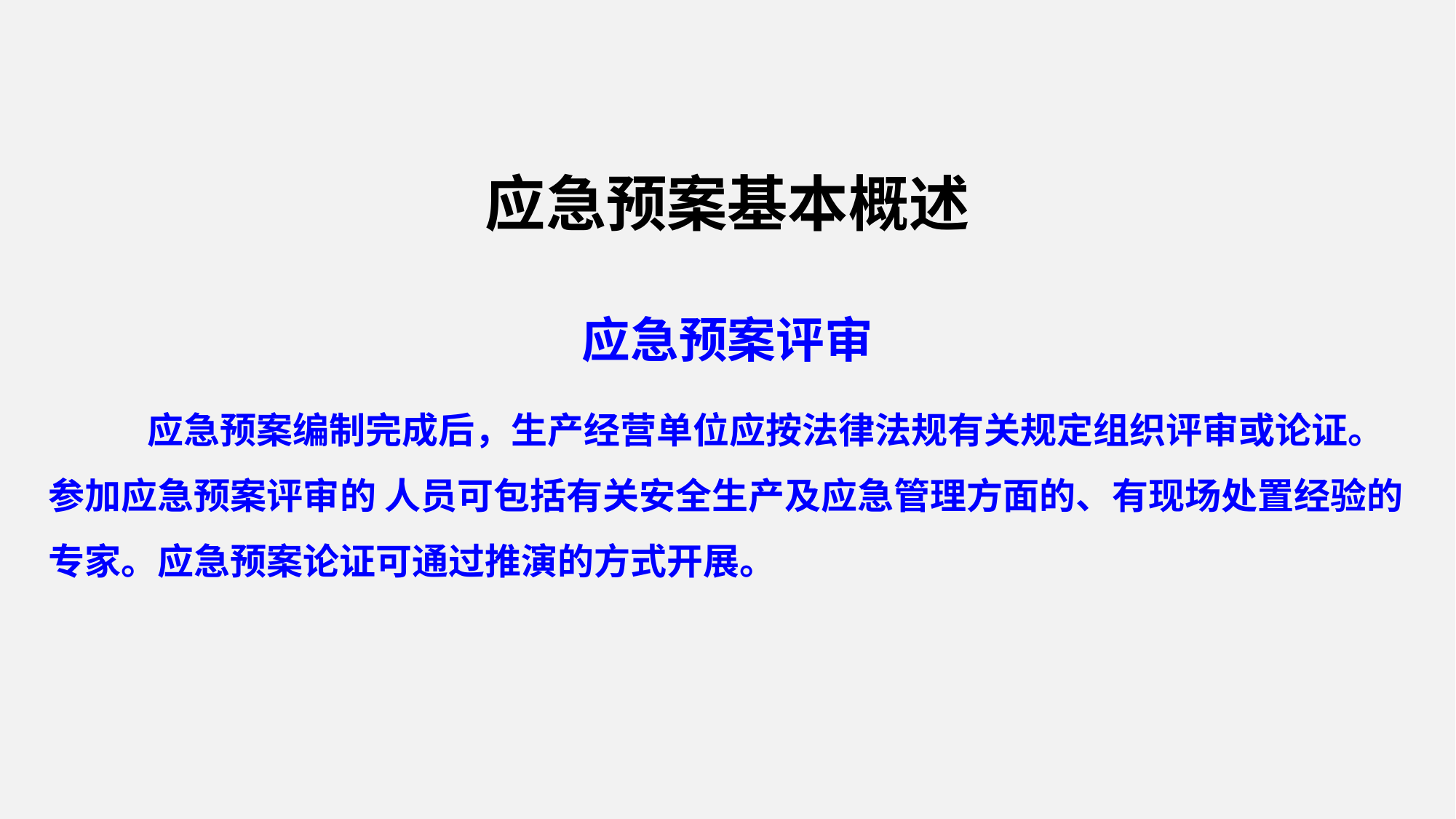

应急预案基本概述
应急预案评审
           应急预案编制完成后，生产经营单位应按法律法规有关规定组织评审或论证。参加应急预案评审的 人员可包括有关安全生产及应急管理方面的、有现场处置经验的专家。应急预案论证可通过推演的方式开展。